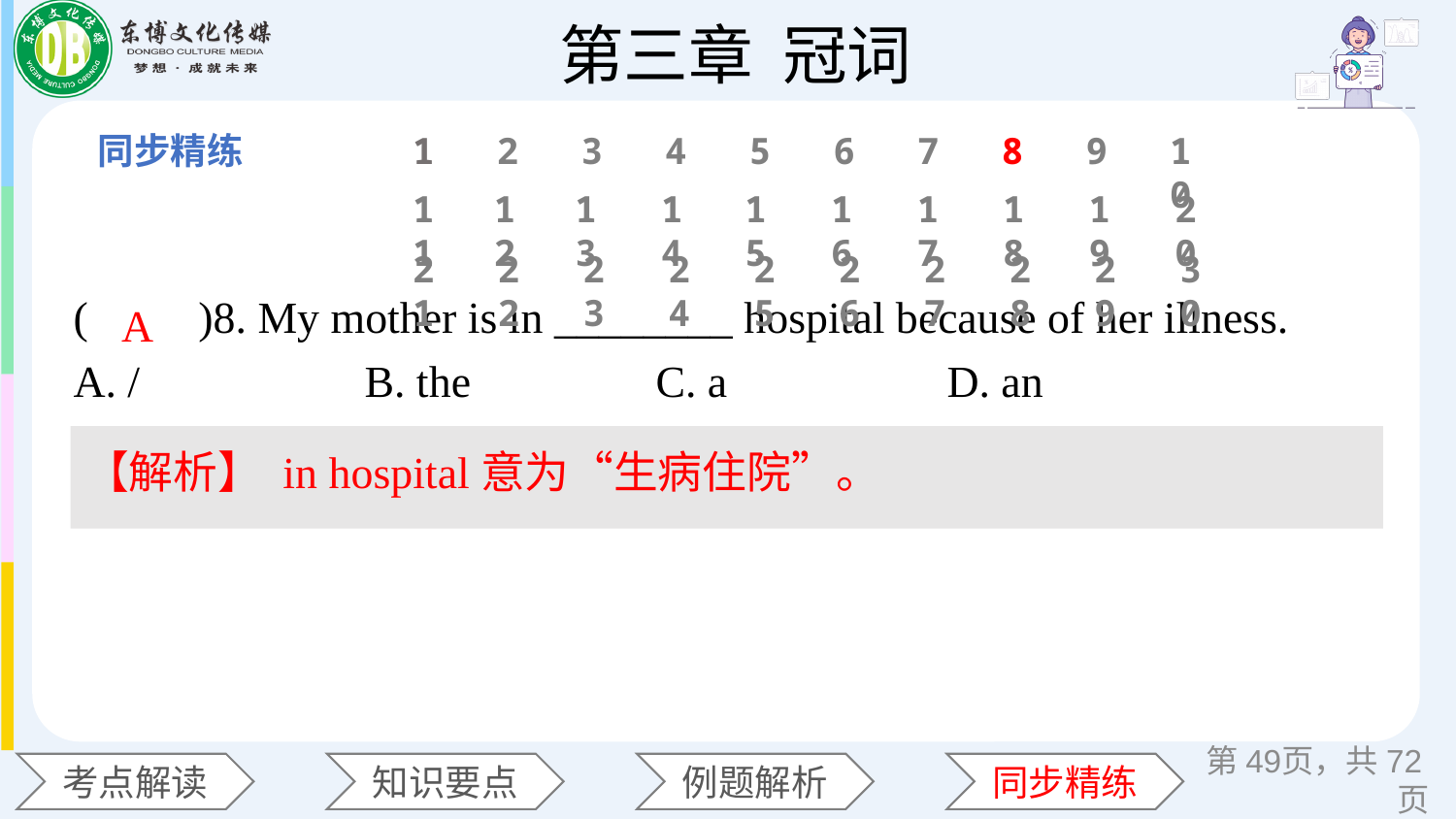

1
2
3
4
5
6
7
8
9
10
11
12
13
14
15
16
17
18
19
20

(　　)8. My mother is in ________ hospital because of her illness.
A. /    		B. the    	C. a    		D. an
21
22
23
24
25
26
27
28
29
30
A
【解析】 in hospital意为“生病住院”。
第49页，共72页